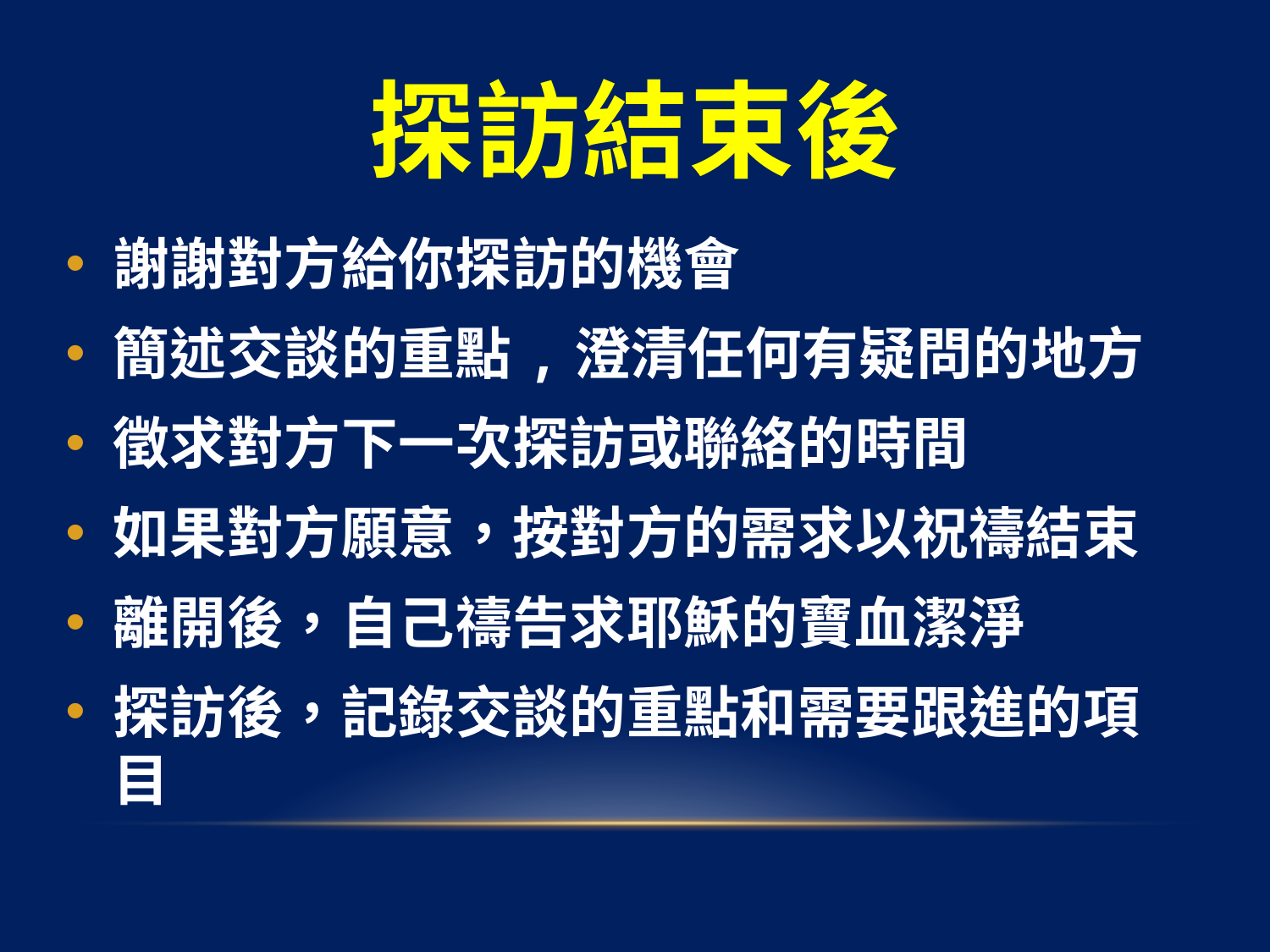

# 探訪結束後
謝謝對方給你探訪的機會
簡述交談的重點,澄清任何有疑問的地方
徵求對方下一次探訪或聯絡的時間
如果對方願意，按對方的需求以祝禱結束
離開後，自己禱告求耶穌的寶血潔淨
探訪後，記錄交談的重點和需要跟進的項目